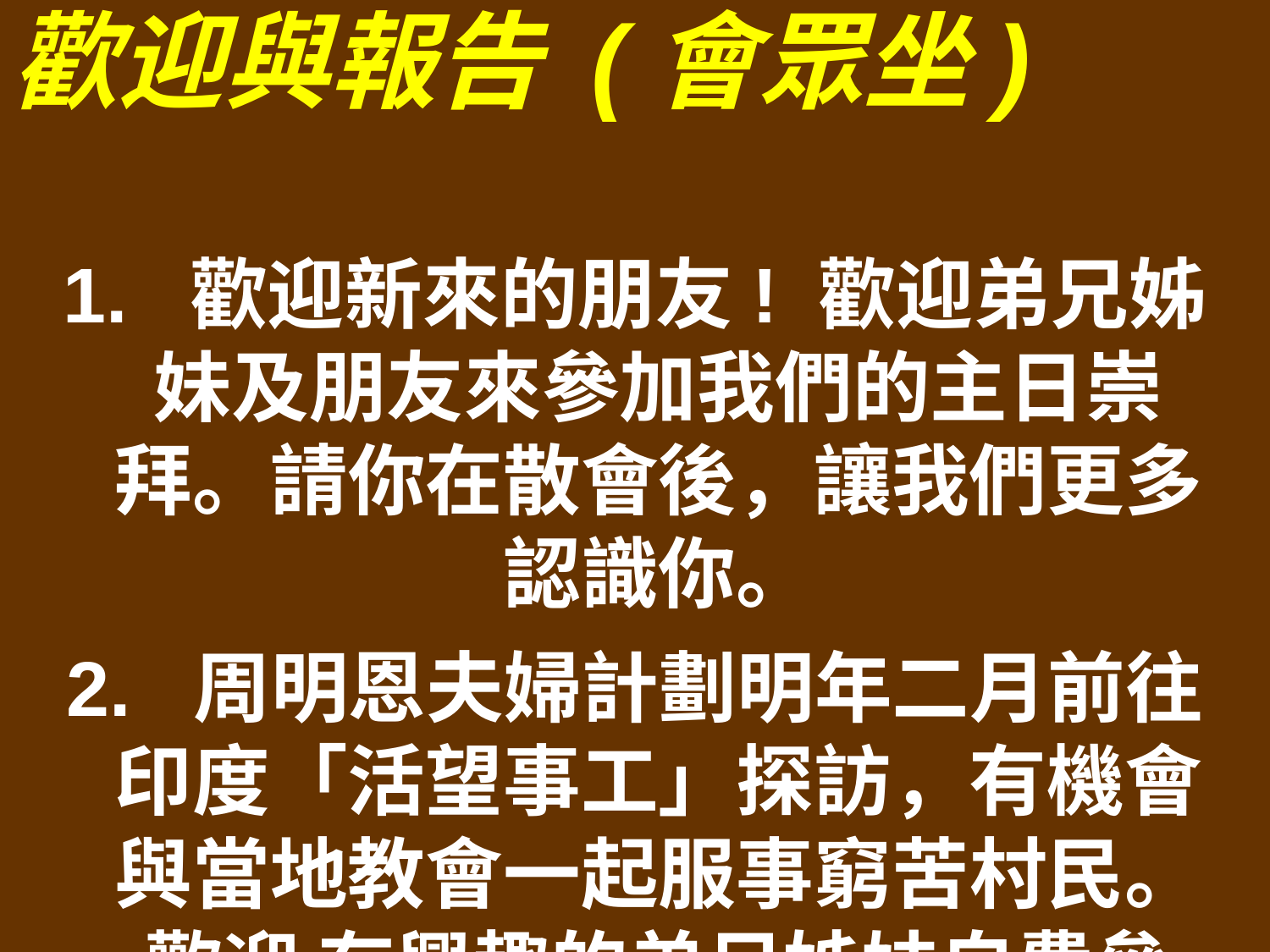

歡迎與報告 (會眾坐)

1.  歡迎新來的朋友! 歡迎弟兄姊妹及朋友來參加我們的主日崇拜。請你在散會後，讓我們更多認識你。
2.  周明恩夫婦計劃明年二月前往印度「活望事工」探訪，有機會與當地教會一起服事窮苦村民。歡迎 有興趣的弟兄姊妹自費參加。詳情請與Ada Chow聯絡。